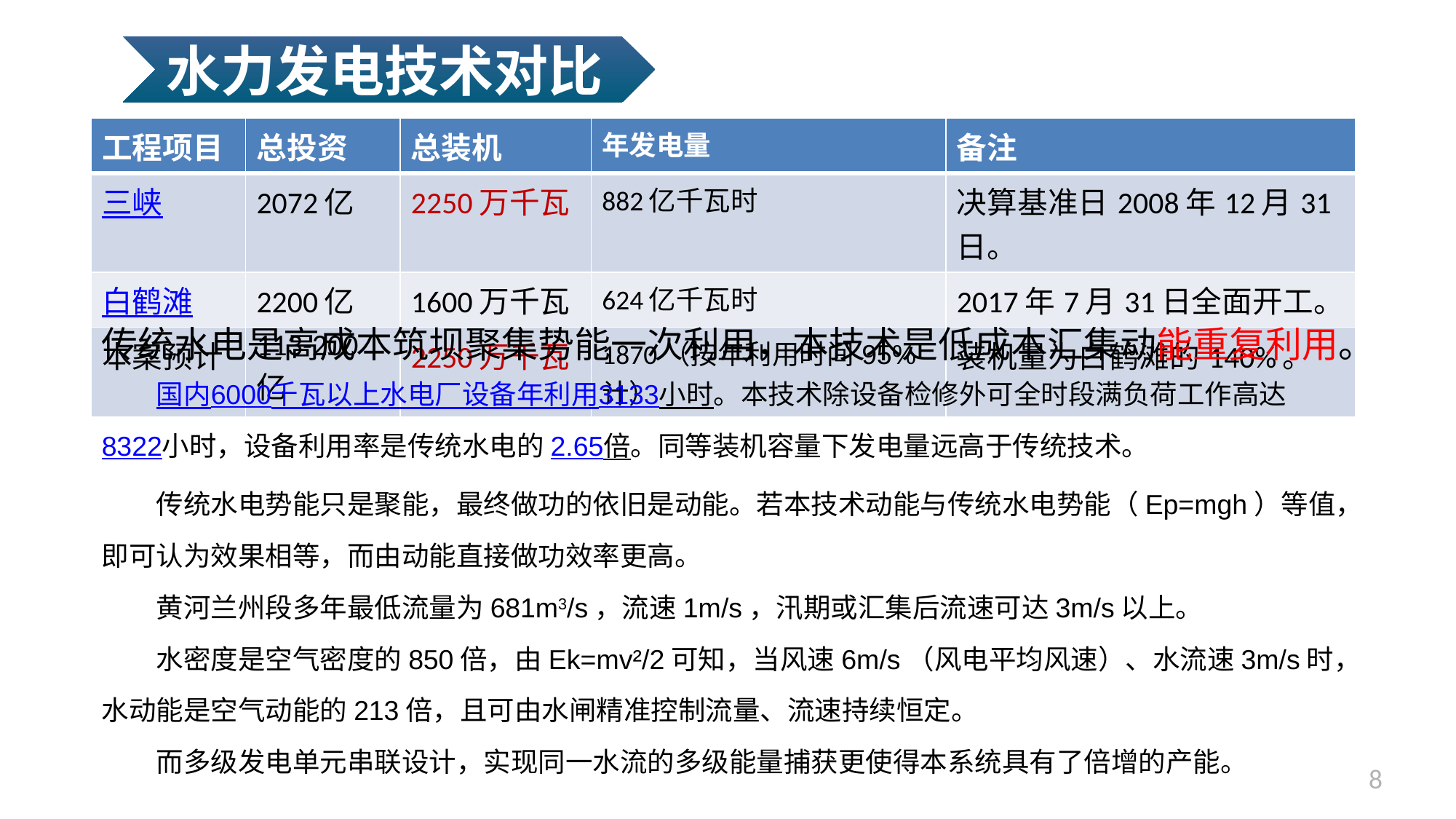

水力发电技术对比
| 工程项目 | 总投资 | 总装机 | 年发电量 | 备注 |
| --- | --- | --- | --- | --- |
| 三峡 | 2072亿 | 2250万千瓦 | 882亿千瓦时 | 决算基准日2008年12月31日。 |
| 白鹤滩 | 2200亿 | 1600万千瓦 | 624亿千瓦时 | 2017年7月31日全面开工。 |
| 本案预计 | 113-200亿 | 2250万千瓦 | 1870（按年利用时间95%计） | 装机量为白鹤滩的140%。 |
传统水电是高成本筑坝聚集势能一次利用，本技术是低成本汇集动能重复利用。
国内6000千瓦以上水电厂设备年利用3133小时。本技术除设备检修外可全时段满负荷工作高达8322小时，设备利用率是传统水电的2.65倍。同等装机容量下发电量远高于传统技术。
传统水电势能只是聚能，最终做功的依旧是动能。若本技术动能与传统水电势能（Ep=mgh）等值，即可认为效果相等，而由动能直接做功效率更高。
黄河兰州段多年最低流量为681m3/s，流速1m/s，汛期或汇集后流速可达3m/s以上。
水密度是空气密度的850倍，由Ek=mv²/2可知，当风速6m/s（风电平均风速）、水流速3m/s时，水动能是空气动能的213倍，且可由水闸精准控制流量、流速持续恒定。
而多级发电单元串联设计，实现同一水流的多级能量捕获更使得本系统具有了倍增的产能。
8